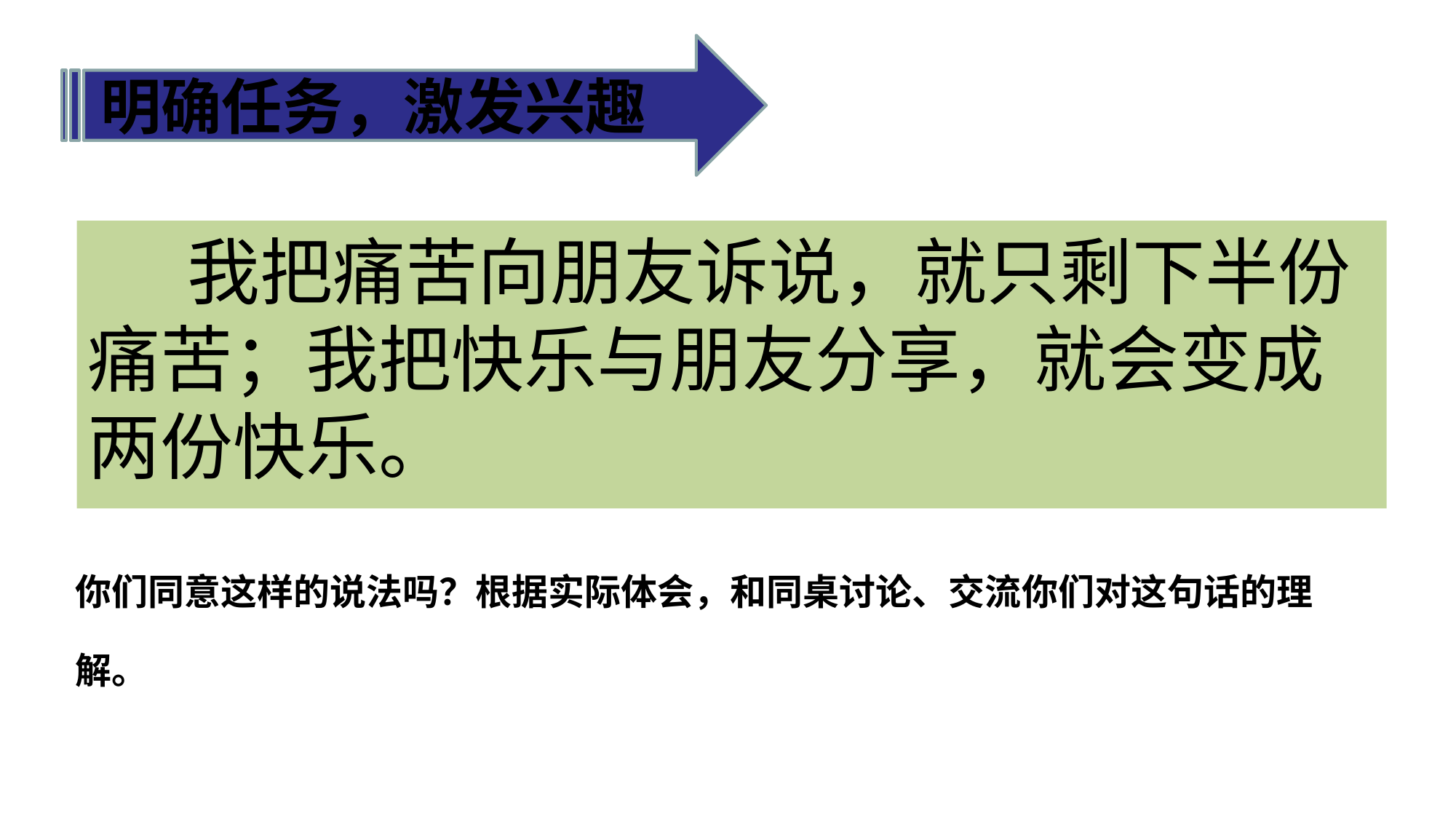

明确任务，激发兴趣
     我把痛苦向朋友诉说，就只剩下半份痛苦；我把快乐与朋友分享，就会变成两份快乐。
你们同意这样的说法吗？根据实际体会，和同桌讨论、交流你们对这句话的理解。